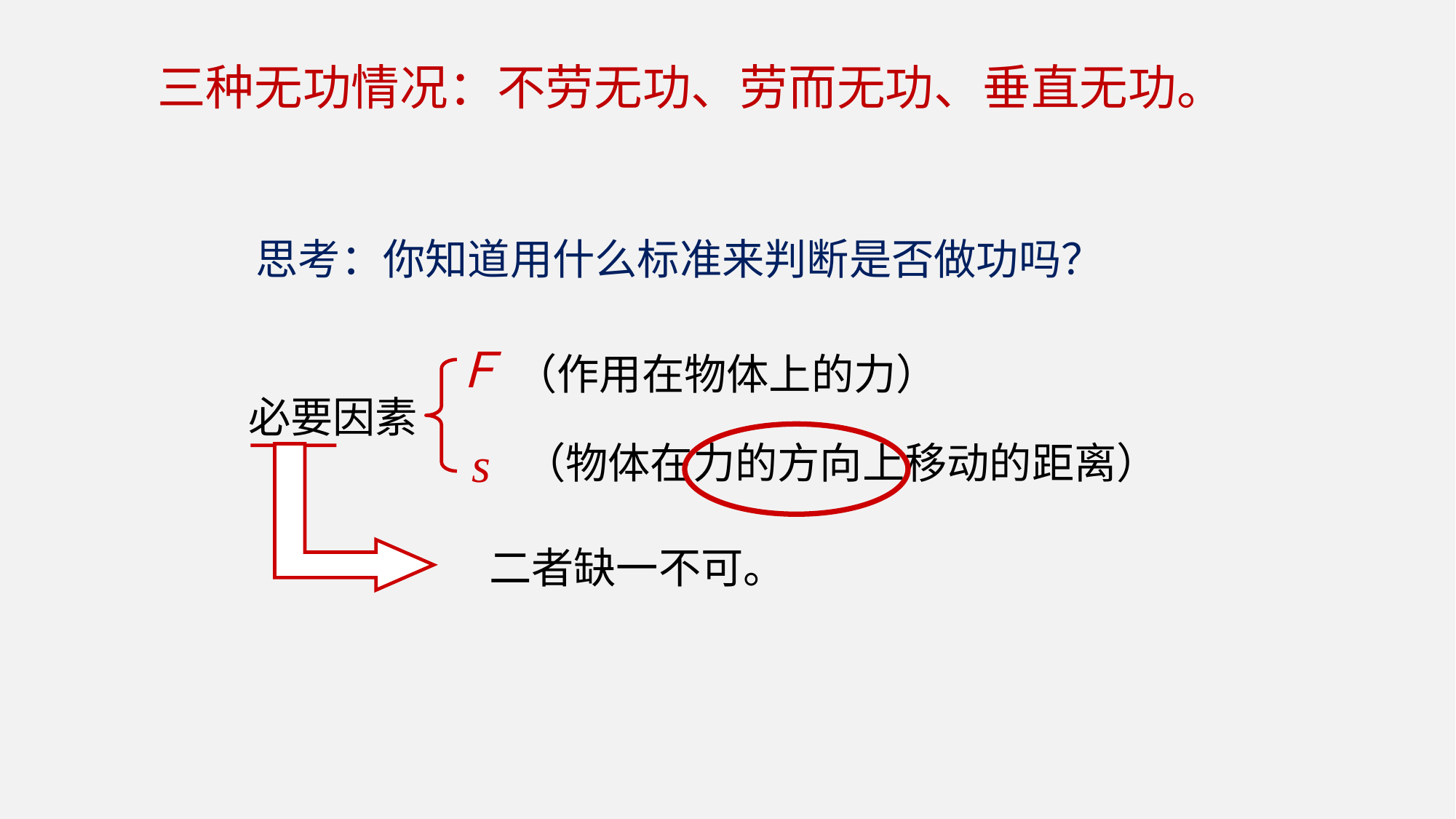

三种无功情况：不劳无功、劳而无功、垂直无功。
思考：你知道用什么标准来判断是否做功吗？
Ｆ
（作用在物体上的力）

必要因素

s
（物体在力的方向上移动的距离）

二者缺一不可。